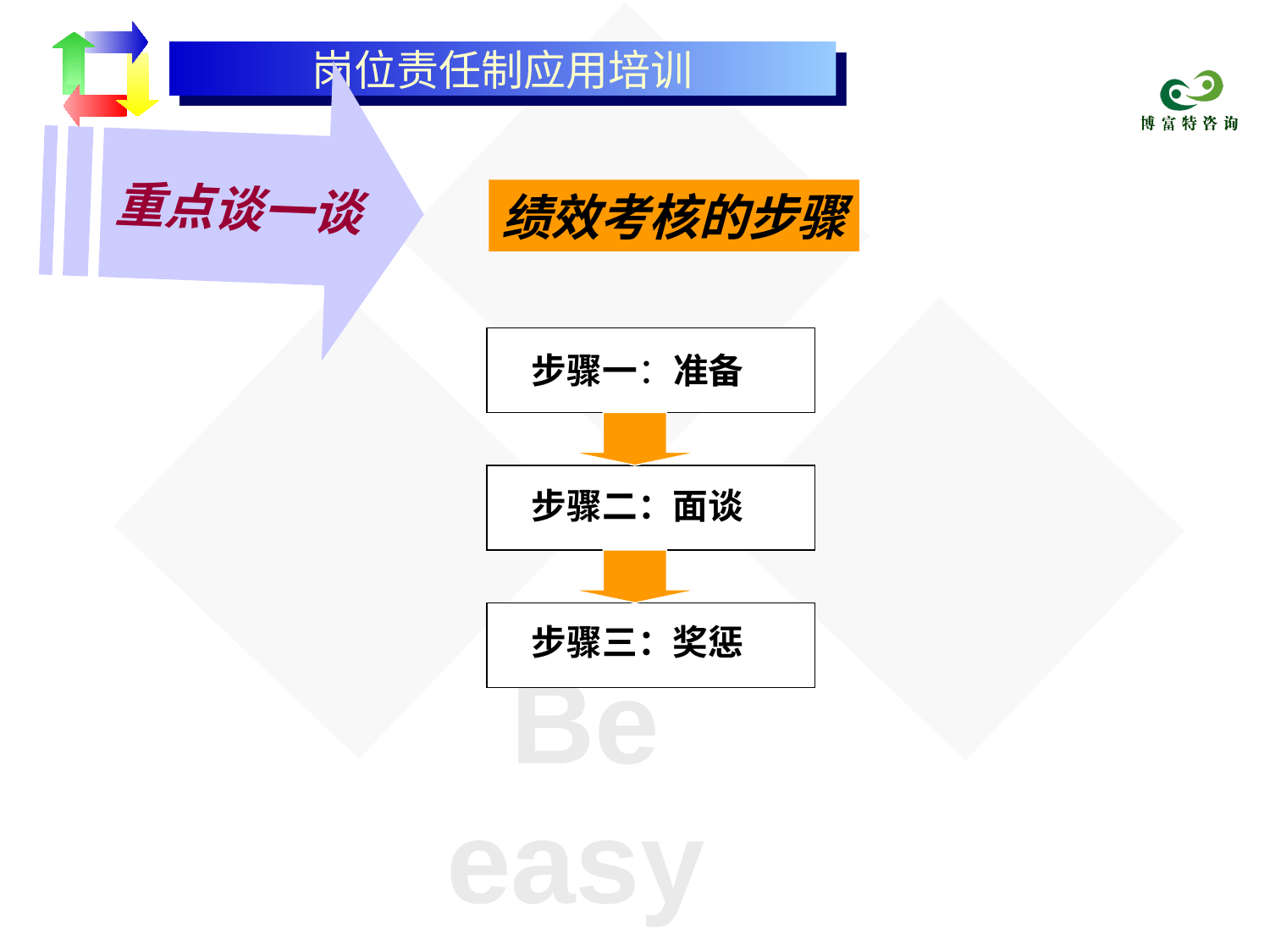

岗位责任制应用培训
重点谈一谈
绩效考核的步骤

步骤一：准备

步骤二：面谈

步骤三：奖惩